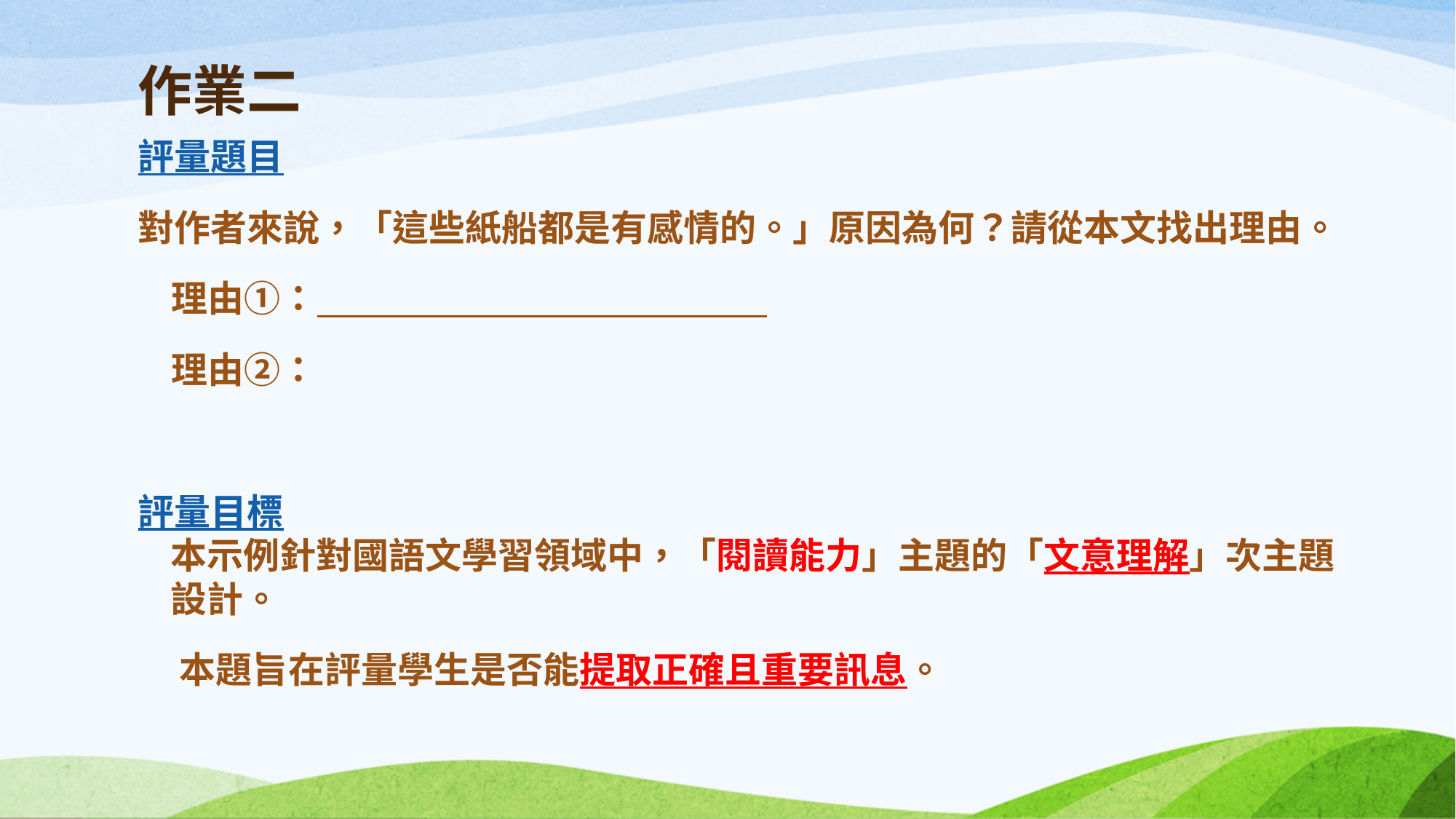

# 作業二
評量題目
對作者來說，「這些紙船都是有感情的。」原因為何？請從本文找出理由。
   理由①：
   理由②：

評量目標
本示例針對國語文學習領域中，「閱讀能力」主題的「文意理解」次主題設計。
    本題旨在評量學生是否能提取正確且重要訊息。